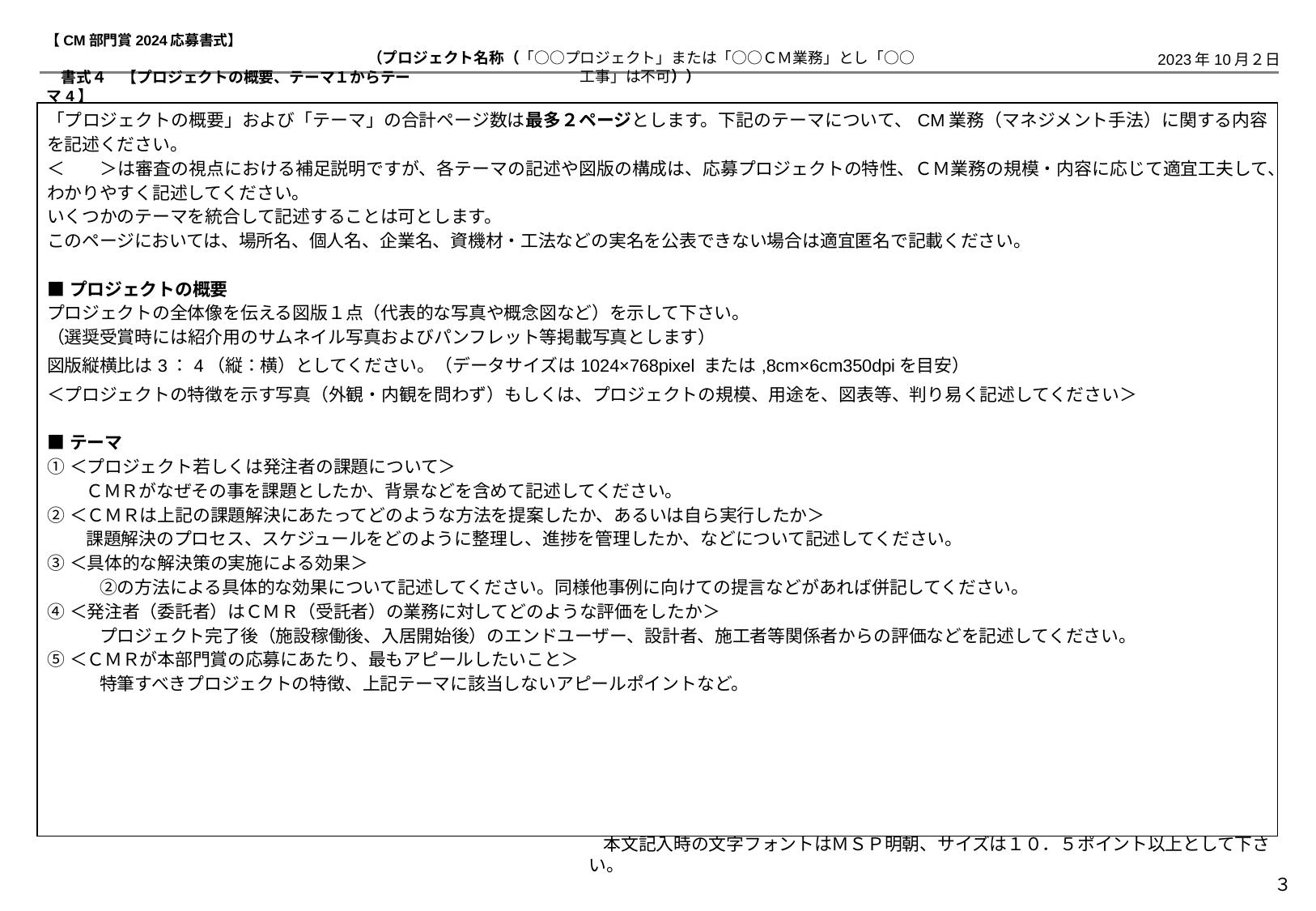

【CM部門賞2024応募書式】
（プロジェクト名称（「○○プロジェクト」または「○○ＣＭ業務」とし「○○工事」は不可））
2023年10月２日
書式４　【プロジェクトの概要、テーマ１からテーマ4】
| 「プロジェクトの概要」および「テーマ」の合計ページ数は最多２ページとします。下記のテーマについて、CM業務（マネジメント手法）に関する内容を記述ください。 ＜　　＞は審査の視点における補足説明ですが、各テーマの記述や図版の構成は、応募プロジェクトの特性、ＣＭ業務の規模・内容に応じて適宜工夫して、わかりやすく記述してください。 いくつかのテーマを統合して記述することは可とします。 このページにおいては、場所名、個人名、企業名、資機材・工法などの実名を公表できない場合は適宜匿名で記載ください。 ■プロジェクトの概要　 プロジェクトの全体像を伝える図版１点（代表的な写真や概念図など）を示して下さい。 （選奨受賞時には紹介用のサムネイル写真およびパンフレット等掲載写真とします） 図版縦横比は3：4（縦：横）としてください。（データサイズは1024×768pixel または,8cm×6cm350dpiを目安） ＜プロジェクトの特徴を示す写真（外観・内観を問わず）もしくは、プロジェクトの規模、用途を、図表等、判り易く記述してください＞ ■テーマ 　 ①＜プロジェクト若しくは発注者の課題について＞ 　 　ＣＭＲがなぜその事を課題としたか、背景などを含めて記述してください。 ②＜ＣＭＲは上記の課題解決にあたってどのような方法を提案したか、あるいは自ら実行したか＞ 　 　課題解決のプロセス、スケジュールをどのように整理し、進捗を管理したか、などについて記述してください。 ③＜具体的な解決策の実施による効果＞　　　　　　 　　　②の方法による具体的な効果について記述してください。同様他事例に向けての提言などがあれば併記してください。 ④＜発注者（委託者）はＣＭＲ（受託者）の業務に対してどのような評価をしたか＞　 　　　プロジェクト完了後（施設稼働後、入居開始後）のエンドユーザー、設計者、施工者等関係者からの評価などを記述してください。 ⑤＜ＣＭＲが本部門賞の応募にあたり、最もアピールしたいこと＞　　　　　　　　　　　　　　　　 　　　特筆すべきプロジェクトの特徴、上記テーマに該当しないアピールポイントなど。 |
| --- |
本文記入時の文字フォントはＭＳＰ明朝、サイズは１０．５ポイント以上として下さい。
３